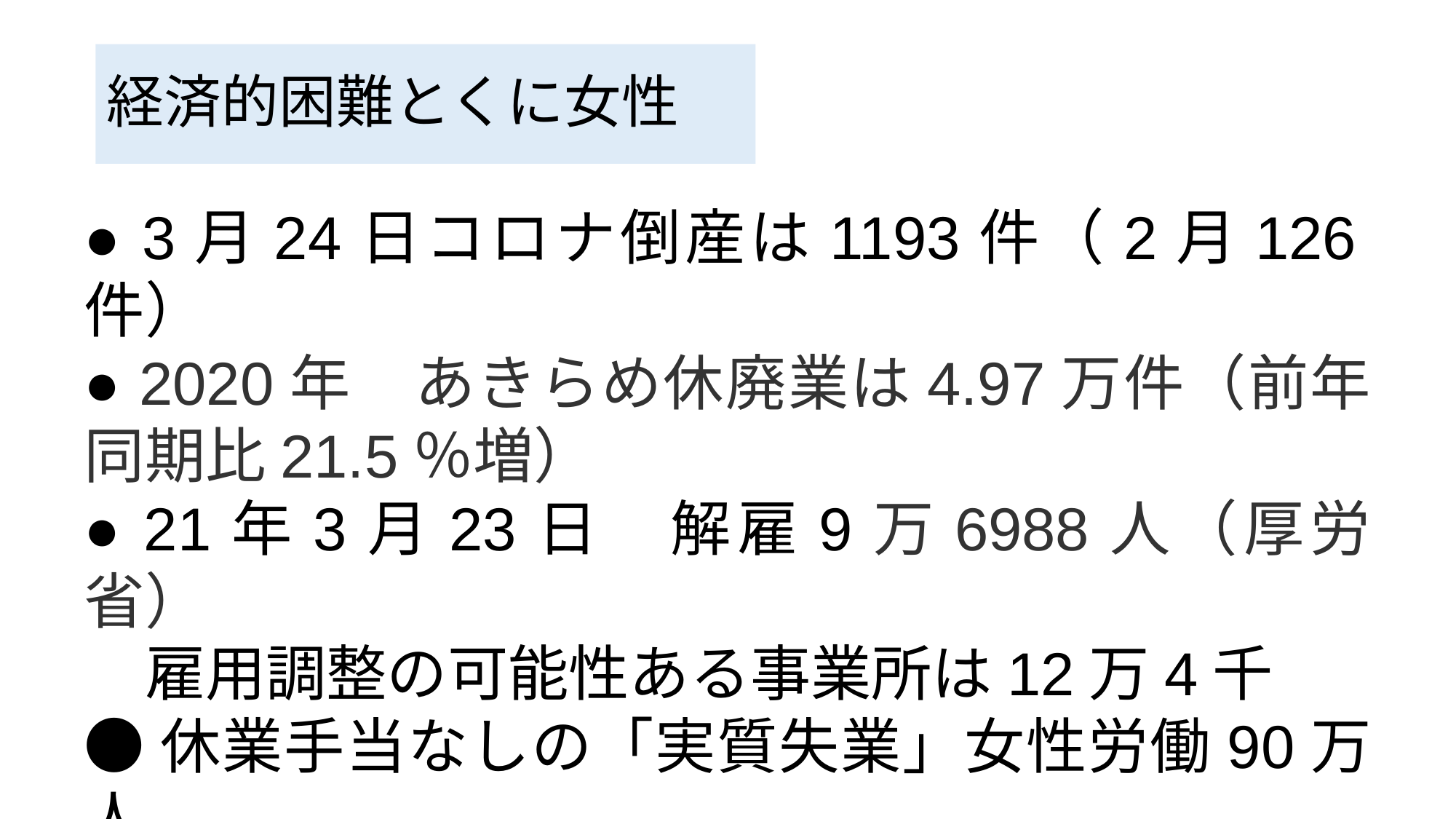

# 経済的困難とくに女性
● 3月24日コロナ倒産は1193件（2月126件）
● 2020年　あきらめ休廃業は4.97万件（前年同期比21.5％増）
● 21年3月23日　解雇9万6988人（厚労省）
　雇用調整の可能性ある事業所は12万4千
●休業手当なしの「実質失業」女性労働90万人
　＋女性失業者72万人→実際の失業率は倍に